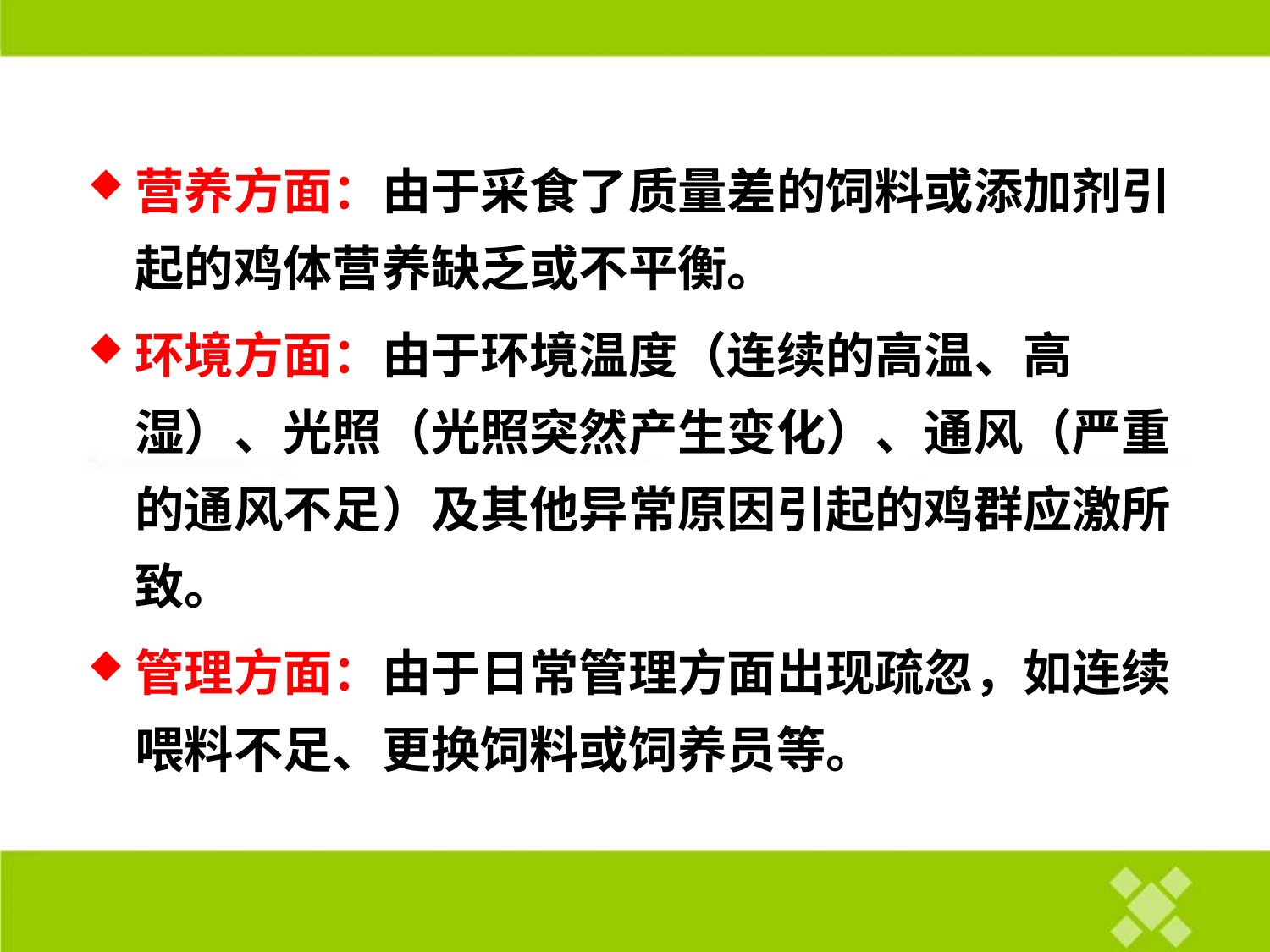

营养方面：由于采食了质量差的饲料或添加剂引起的鸡体营养缺乏或不平衡。
环境方面：由于环境温度（连续的高温、高湿）、光照（光照突然产生变化）、通风（严重的通风不足）及其他异常原因引起的鸡群应激所致。
管理方面：由于日常管理方面出现疏忽，如连续喂料不足、更换饲料或饲养员等。